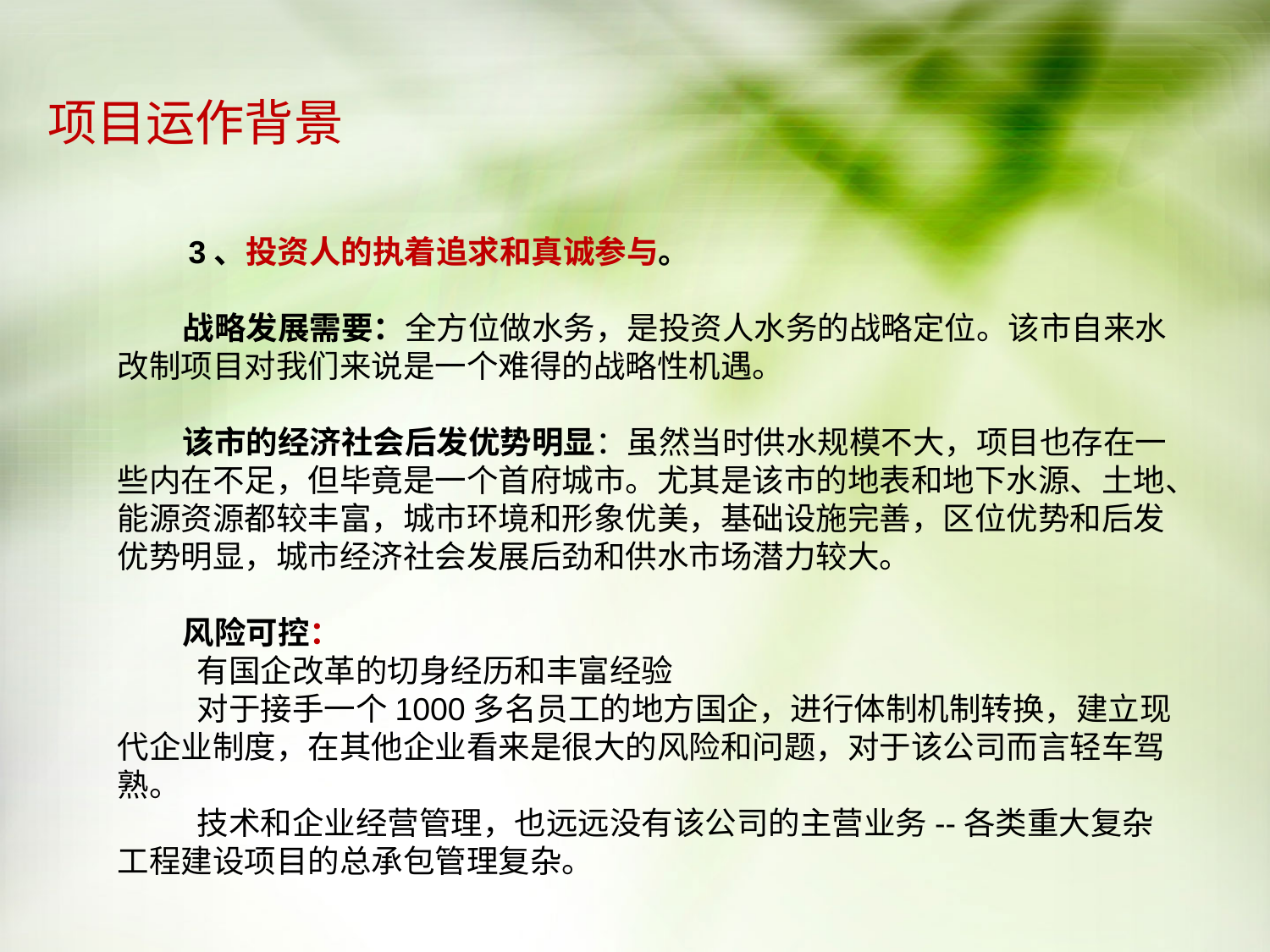

项目运作背景

        3、投资人的执着追求和真诚参与。

        战略发展需要：全方位做水务，是投资人水务的战略定位。该市自来水改制项目对我们来说是一个难得的战略性机遇。

        该市的经济社会后发优势明显：虽然当时供水规模不大，项目也存在一些内在不足，但毕竟是一个首府城市。尤其是该市的地表和地下水源、土地、能源资源都较丰富，城市环境和形象优美，基础设施完善，区位优势和后发优势明显，城市经济社会发展后劲和供水市场潜力较大。

        风险可控：
          有国企改革的切身经历和丰富经验
          对于接手一个1000多名员工的地方国企，进行体制机制转换，建立现代企业制度，在其他企业看来是很大的风险和问题，对于该公司而言轻车驾熟。
          技术和企业经营管理，也远远没有该公司的主营业务--各类重大复杂工程建设项目的总承包管理复杂。